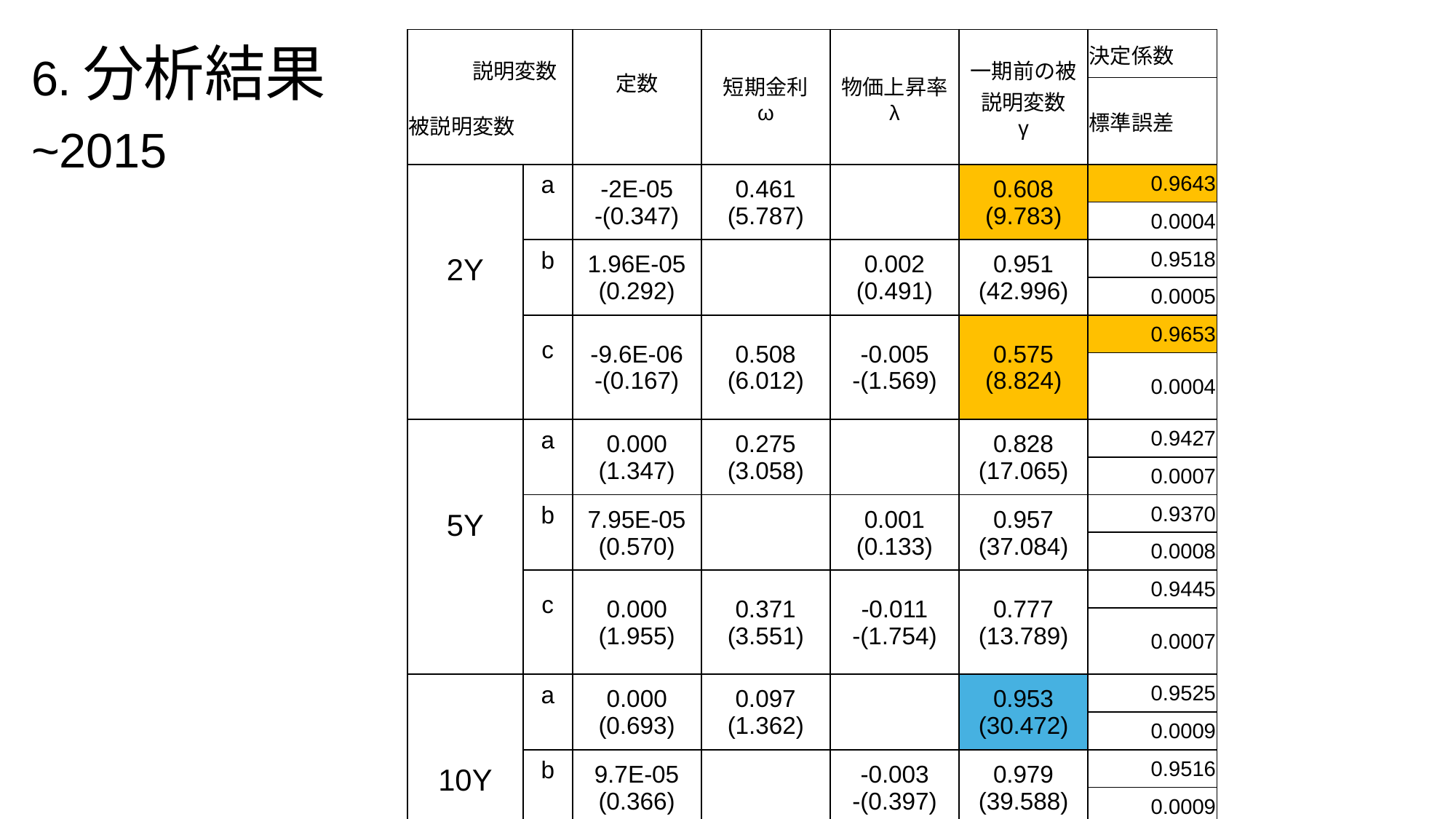

6.分析結果
| 説明変数 被説明変数 |  | 定数 | 短期金利 ω | 物価上昇率 λ | 一期前の被説明変数 γ | 決定係数 |
| --- | --- | --- | --- | --- | --- | --- |
|  |  |  |  |  |  | 標準誤差 |
| 2Y | a | -2E-05 -(0.347) | 0.461 (5.787) |  | 0.608 (9.783) | 0.9643 |
|  |  |  |  |  |  | 0.0004 |
|  | b | 1.96E-05 (0.292) |  | 0.002 (0.491) | 0.951 (42.996) | 0.9518 |
|  |  |  |  |  |  | 0.0005 |
|  | c | -9.6E-06 -(0.167) | 0.508 (6.012) | -0.005 -(1.569) | 0.575 (8.824) | 0.9653 |
|  |  |  |  |  |  | 0.0004 |
| 5Y | a | 0.000 (1.347) | 0.275 (3.058) |  | 0.828 (17.065) | 0.9427 |
|  |  |  |  |  |  | 0.0007 |
|  | b | 7.95E-05 (0.570) |  | 0.001 (0.133) | 0.957 (37.084) | 0.9370 |
|  |  |  |  |  |  | 0.0008 |
|  | c | 0.000 (1.955) | 0.371 (3.551) | -0.011 -(1.754) | 0.777 (13.789) | 0.9445 |
|  |  |  |  |  |  | 0.0007 |
| 10Y | a | 0.000 (0.693) | 0.097 (1.362) |  | 0.953 (30.472) | 0.9525 |
|  |  |  |  |  |  | 0.0009 |
|  | b | 9.7E-05 (0.366) |  | -0.003 -(0.397) | 0.979 (39.588) | 0.9516 |
|  |  |  |  |  |  | 0.0009 |
|  | c | 0.001 (1.580) | 0.187 (2.073) | -0.014 -(1.605) | 0.907 (21.418) | 0.9538 |
|  |  |  |  |  |  | 0.0008 |
~2015